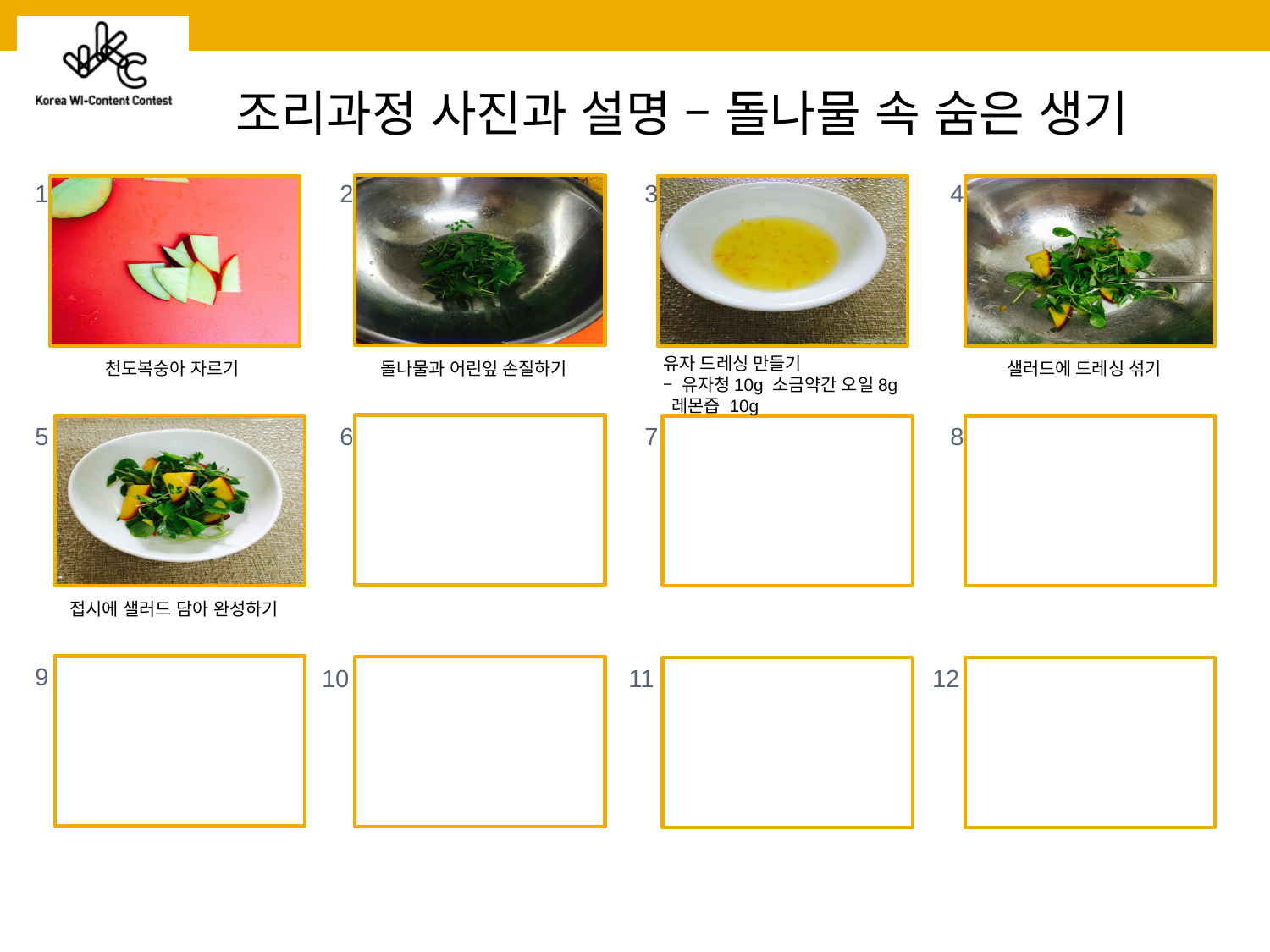

조리과정 사진과 설명 – 돌나물 속 숨은 생기
1
2
3
4

유자 드레싱 만들기
– 유자청10g 소금약간 오일8g
 레몬즙 10g
천도복숭아 자르기
돌나물과 어린잎 손질하기
샐러드에 드레싱 섞기
5
6

7
8

접시에 샐러드 담아 완성하기
9

10

11
12